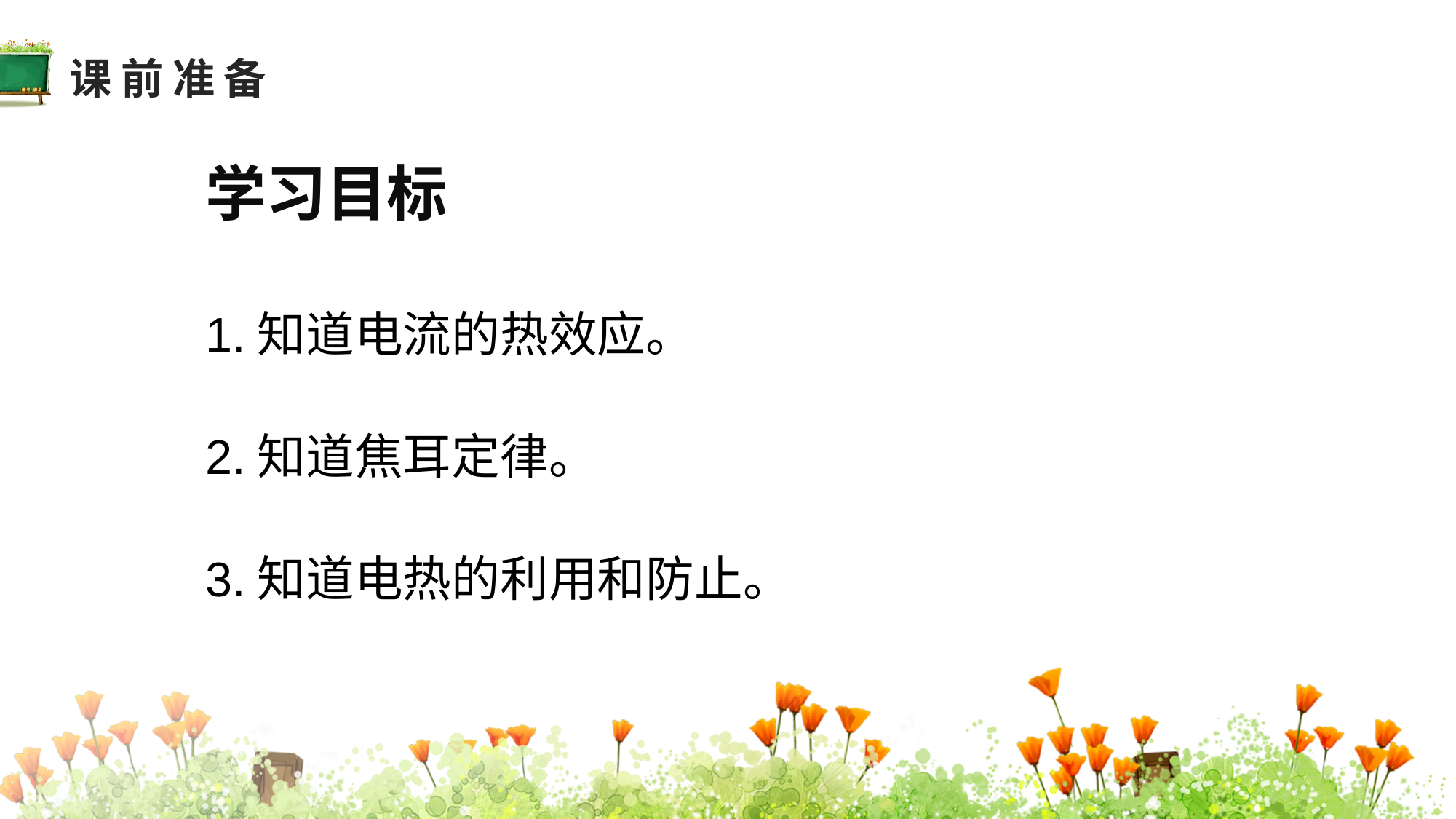

课前准备
学习目标
1.知道电流的热效应。
2.知道焦耳定律。
3.知道电热的利用和防止。
教学分析